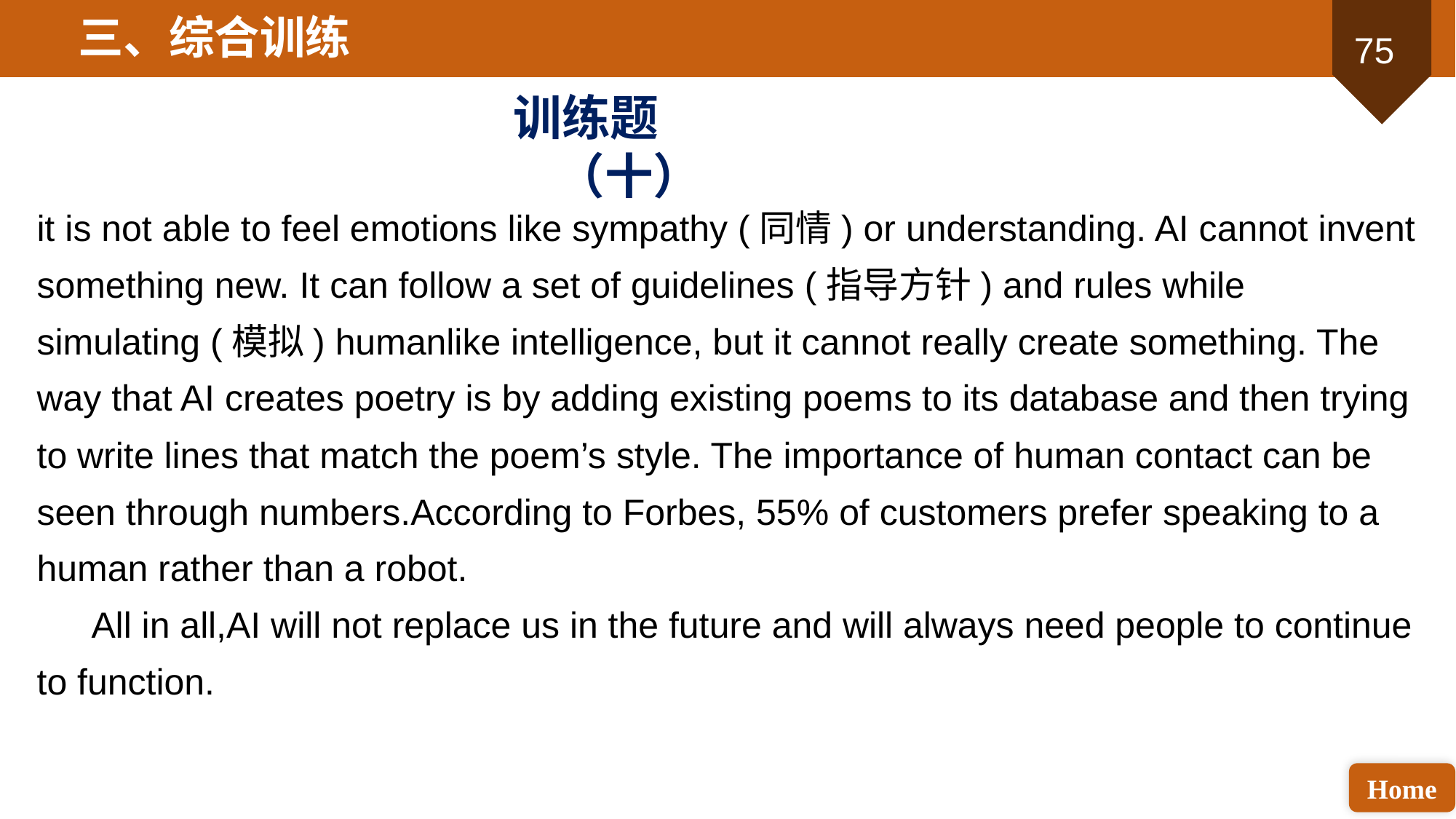

三、综合训练
训练题（十）
it is not able to feel emotions like sympathy (同情) or understanding. AI cannot invent something new. It can follow a set of guidelines (指导方针) and rules while simulating (模拟) humanlike intelligence, but it cannot really create something. The way that AI creates poetry is by adding existing poems to its database and then trying to write lines that match the poem’s style. The importance of human contact can be seen through numbers.According to Forbes, 55% of customers prefer speaking to a human rather than a robot.
All in all,AI will not replace us in the future and will always need people to continue to function.